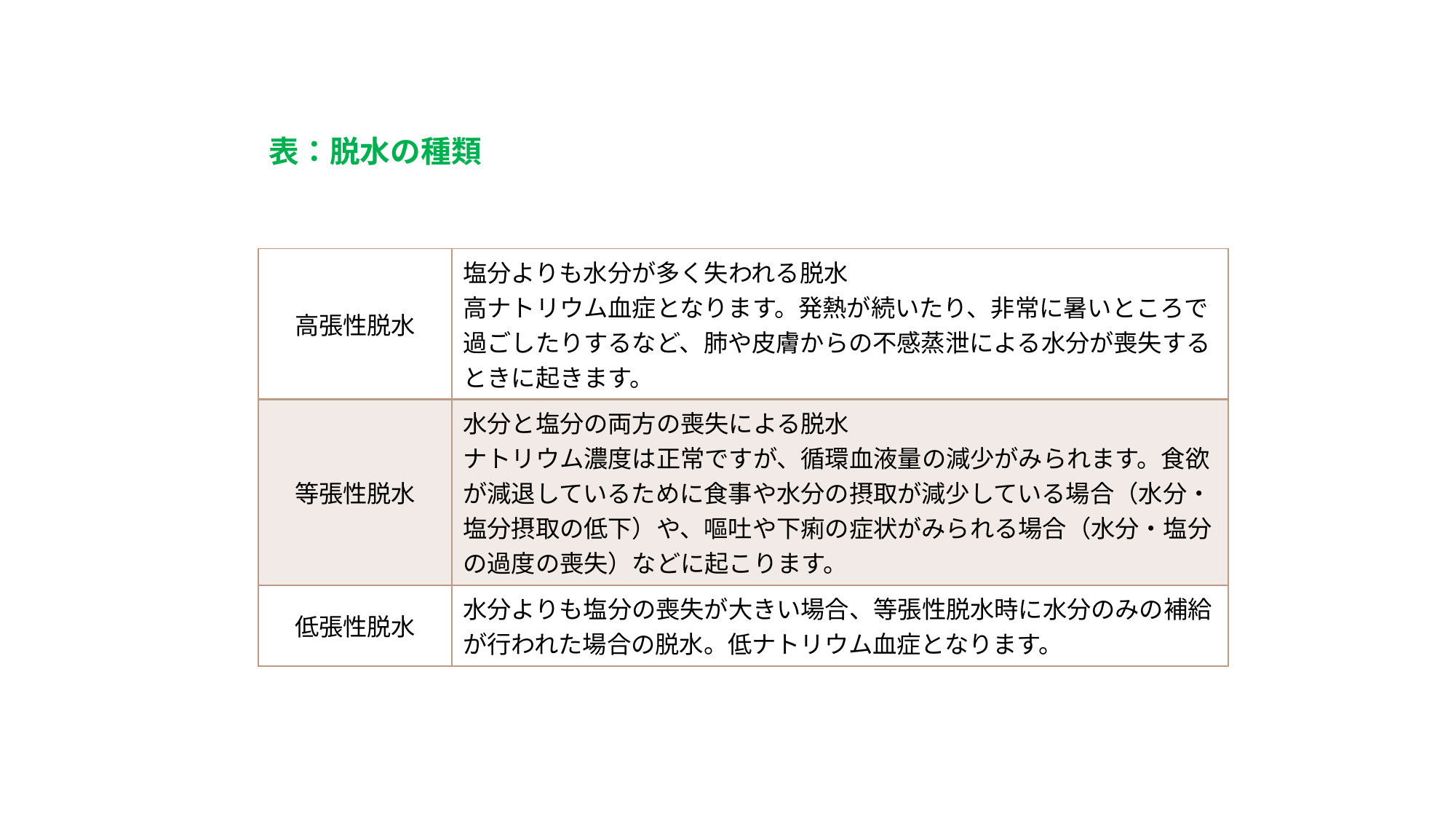

表：脱水の種類
| 高張性脱水 | 塩分よりも水分が多く失われる脱水 高ナトリウム血症となります。発熱が続いたり、非常に暑いところで過ごしたりするなど、肺や皮膚からの不感蒸泄による水分が喪失するときに起きます。 |
| --- | --- |
| 等張性脱水 | 水分と塩分の両方の喪失による脱水 ナトリウム濃度は正常ですが、循環血液量の減少がみられます。食欲が減退しているために食事や水分の摂取が減少している場合（水分・塩分摂取の低下）や、嘔吐や下痢の症状がみられる場合（水分・塩分の過度の喪失）などに起こります。 |
| 低張性脱水 | 水分よりも塩分の喪失が大きい場合、等張性脱水時に水分のみの補給が行われた場合の脱水。低ナトリウム血症となります。 |